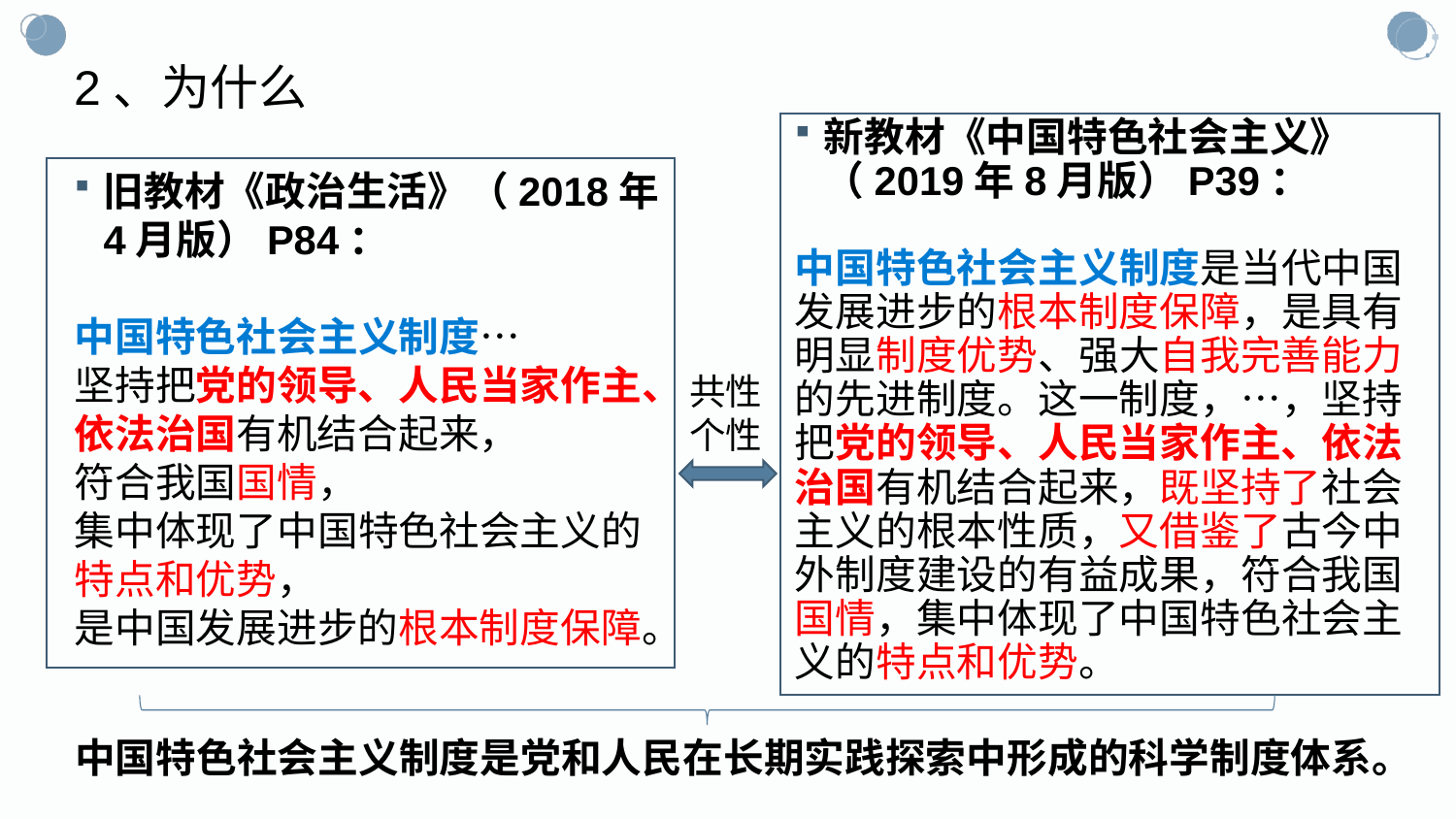

2、为什么
新教材《中国特色社会主义》（2019年8月版）P39：

中国特色社会主义制度是当代中国发展进步的根本制度保障，是具有明显制度优势、强大自我完善能力的先进制度。这一制度，…，坚持把党的领导、人民当家作主、依法治国有机结合起来，既坚持了社会主义的根本性质，又借鉴了古今中外制度建设的有益成果，符合我国国情，集中体现了中国特色社会主义的特点和优势。

旧教材《政治生活》（2018年4月版）P84：

中国特色社会主义制度…
坚持把党的领导、人民当家作主、依法治国有机结合起来，
符合我国国情，
集中体现了中国特色社会主义的特点和优势，
是中国发展进步的根本制度保障。
共性
个性

中国特色社会主义制度是党和人民在长期实践探索中形成的科学制度体系。
9